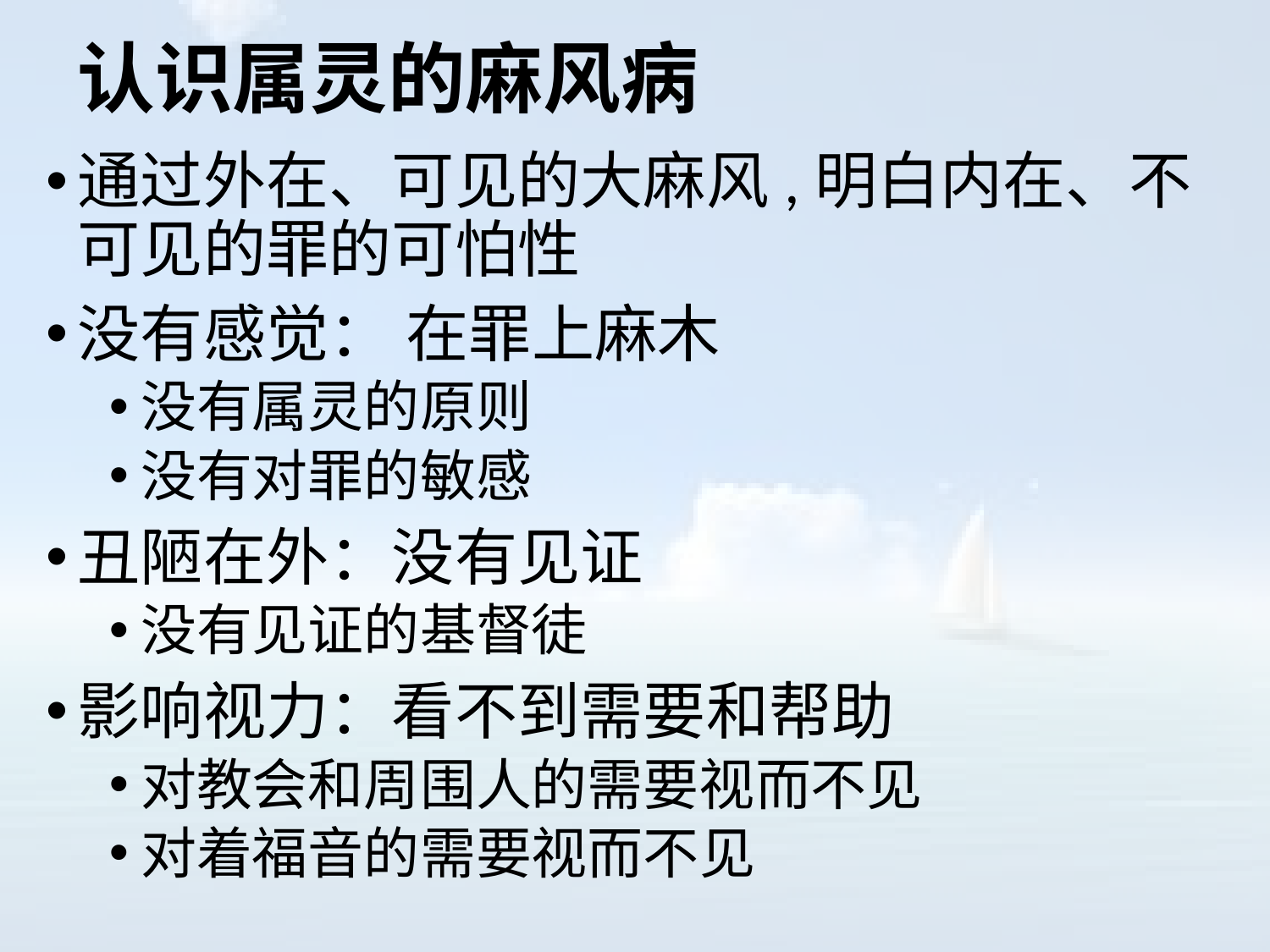

# 认识属灵的麻风病
通过外在、可见的大麻风,明白内在、不可见的罪的可怕性
没有感觉： 在罪上麻木
没有属灵的原则
没有对罪的敏感
丑陋在外：没有见证
没有见证的基督徒
影响视力：看不到需要和帮助
对教会和周围人的需要视而不见
对着福音的需要视而不见